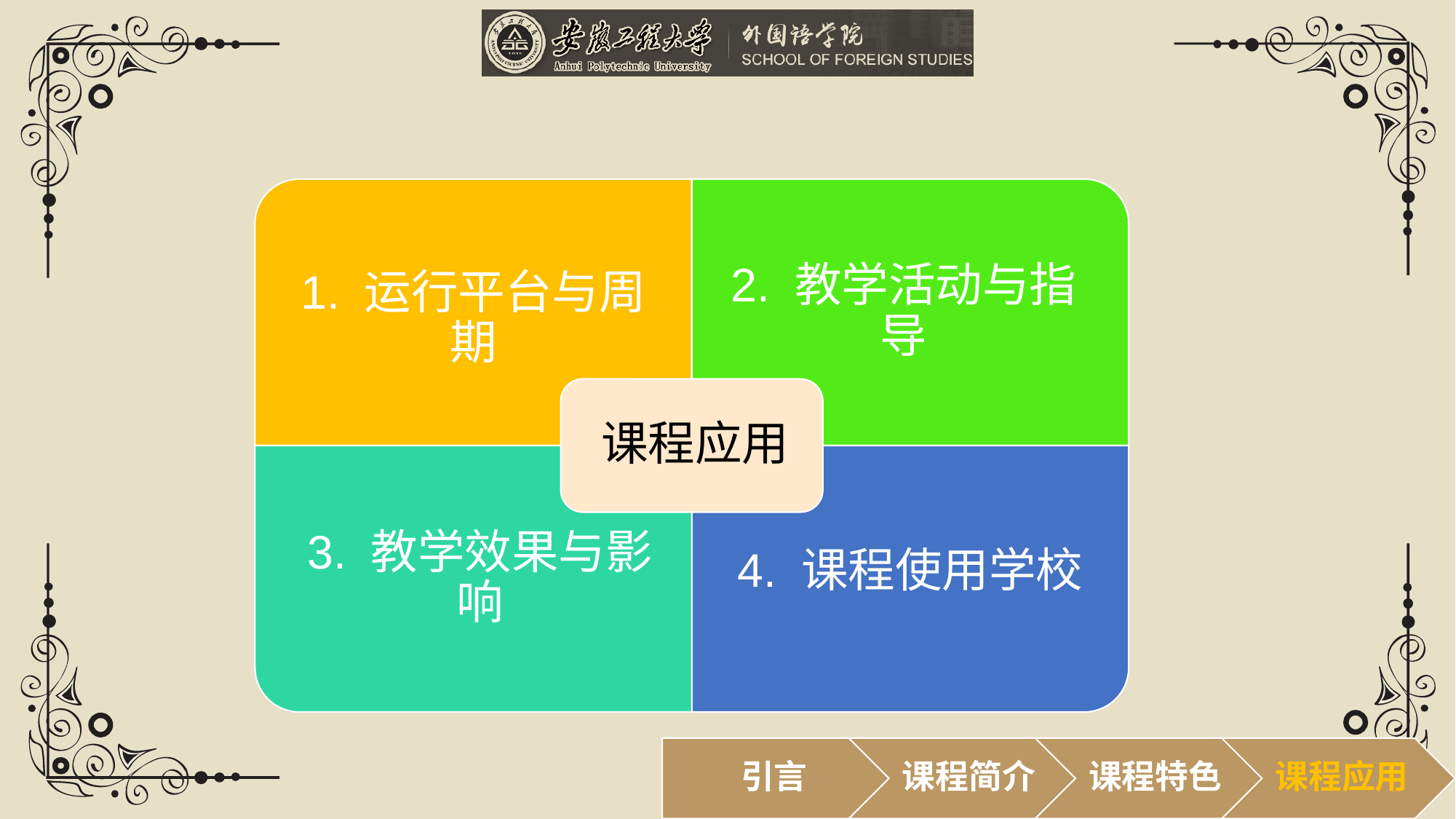

1. 运行平台与周期
2. 教学活动与指导
3. 教学效果与影响
4. 课程使用学校
课程应用
引言
课程简介
课程特色
课程应用